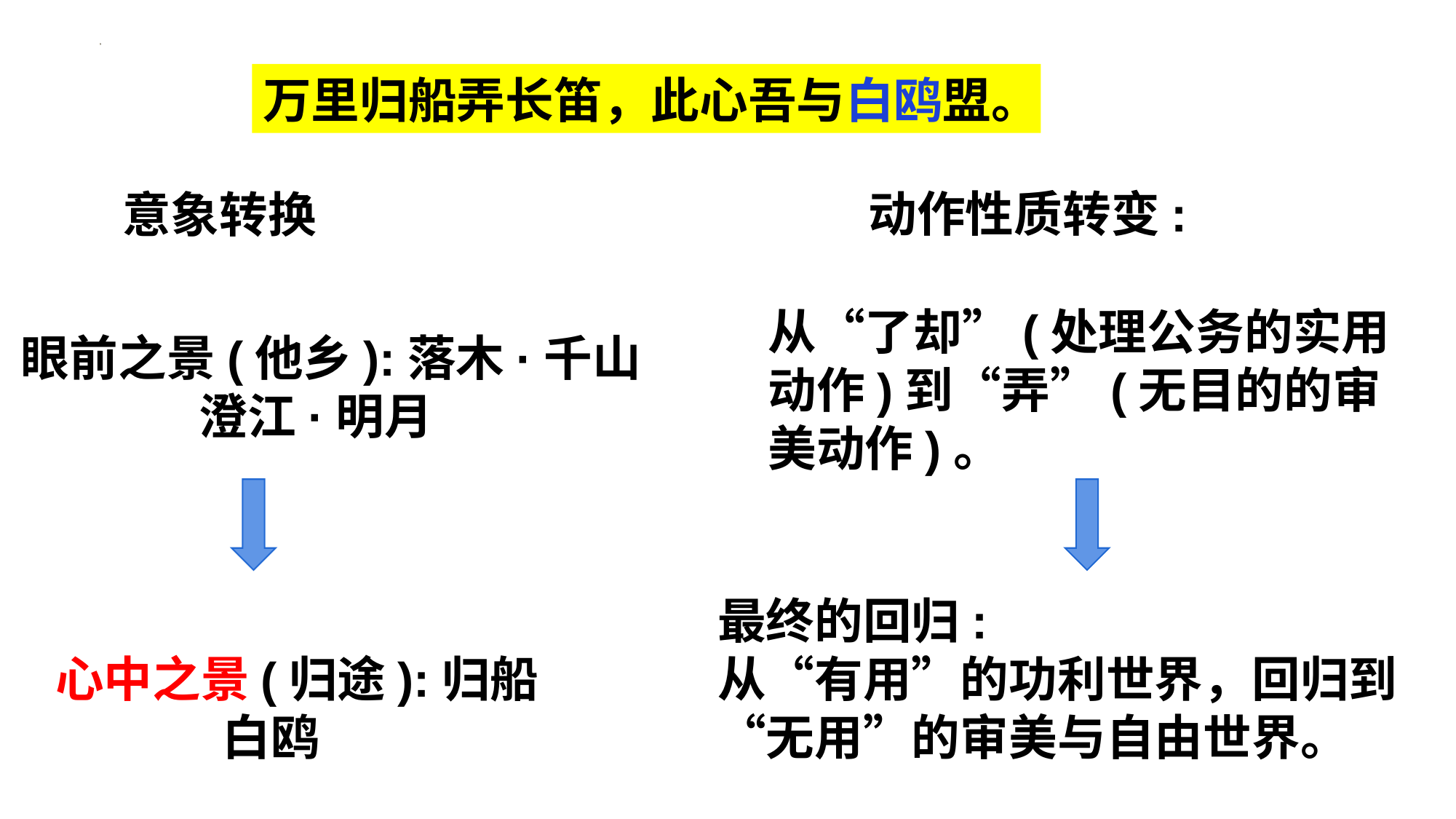

万里归船弄长笛，此心吾与白鸥盟。
动作性质转变:
意象转换

眼前之景(他乡):落木·千山
               澄江·明月

从“了却”(处理公务的实用动作)到“弄”(无目的的审美动作)。

最终的回归:
从“有用”的功利世界，回归到“无用”的审美与自由世界。
心中之景(归途):归船
              白鸥